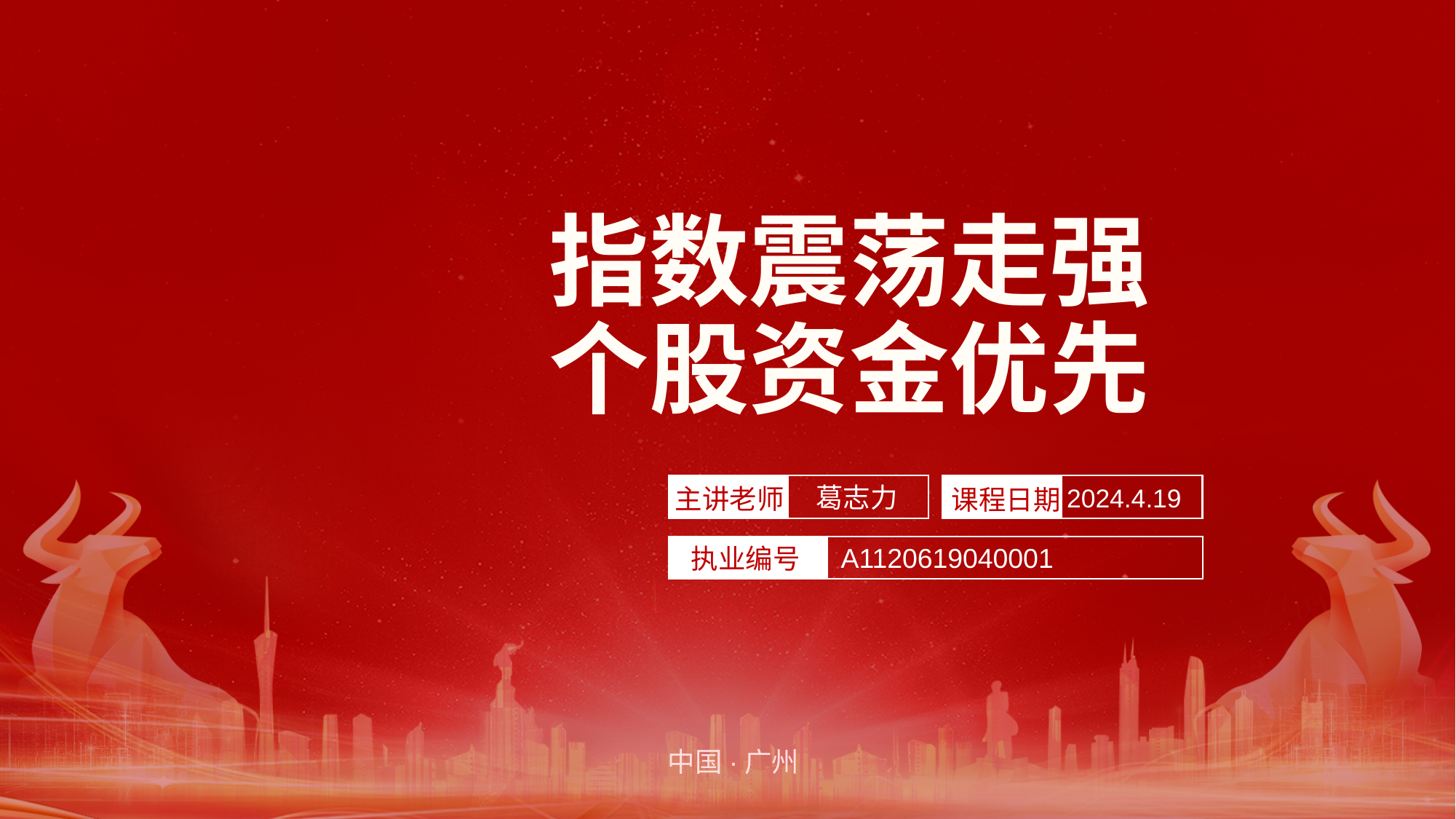

指数震荡走强
个股资金优先
葛志力

2024.4.19
课程日期
主讲老师
A1120619040001

执业编号
中国·广州